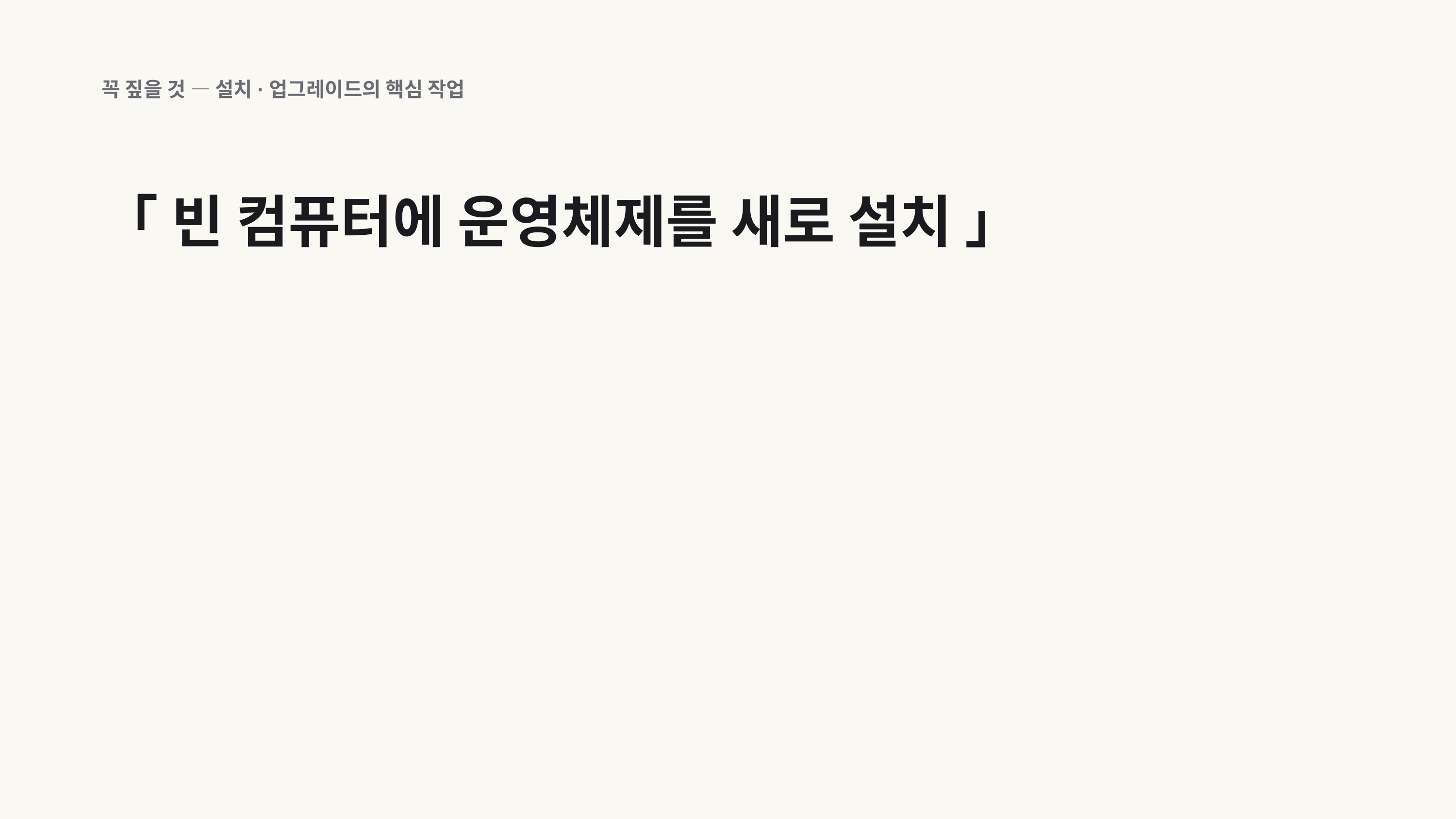

꼭 짚을 것 — 설치·업그레이드의 핵심 작업
「 빈 컴퓨터에 운영체제를 새로 설치 」